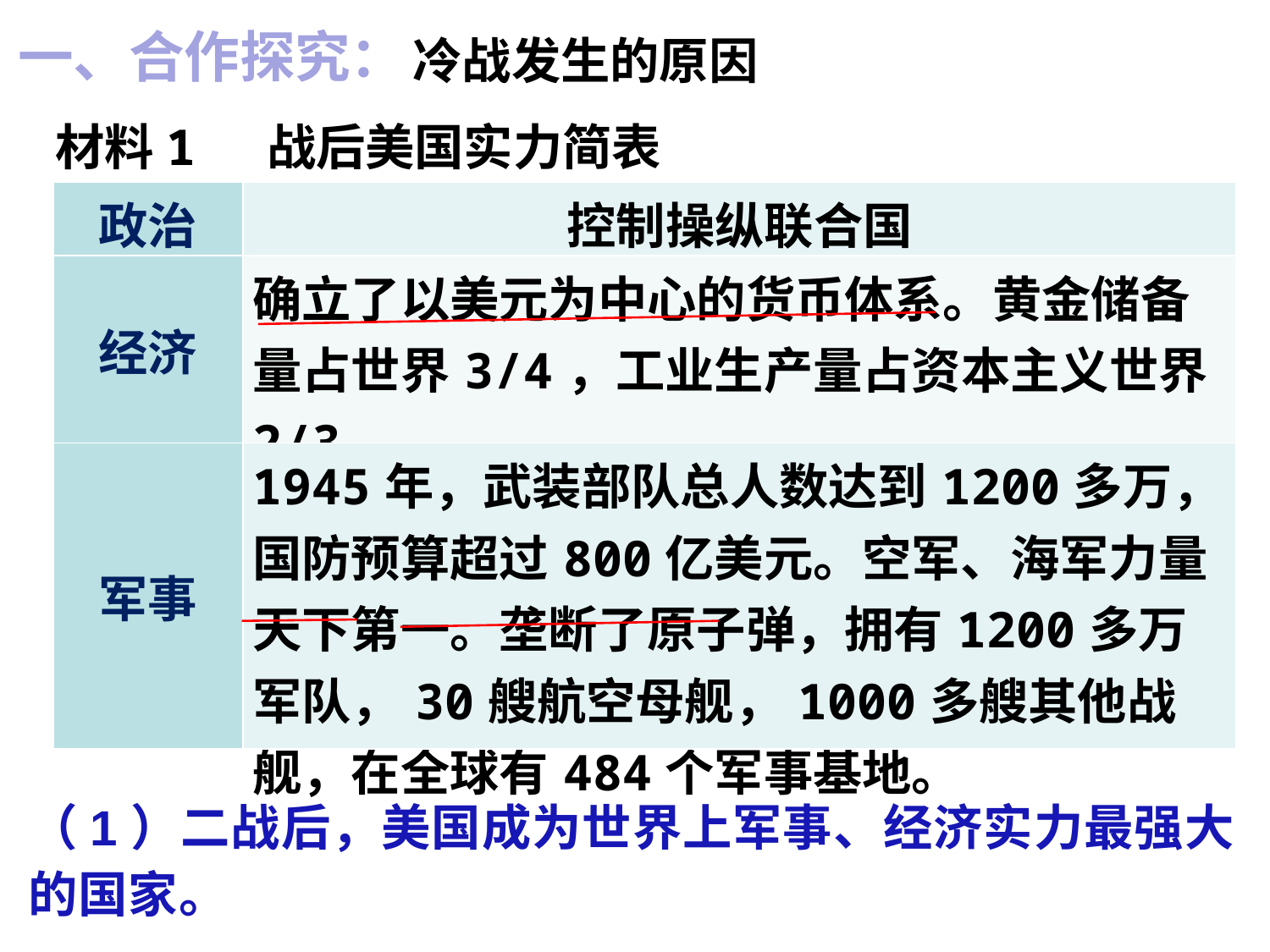

一、合作探究：
冷战发生的原因
材料1  战后美国实力简表
| 政治 | 控制操纵联合国 |
| --- | --- |
| 经济 | 确立了以美元为中心的货币体系。黄金储备量占世界3/4，工业生产量占资本主义世界2/3。 |
| 军事 | 1945年，武装部队总人数达到1200多万，国防预算超过800亿美元。空军、海军力量天下第一。垄断了原子弹，拥有1200多万军队，30艘航空母舰，1000多艘其他战舰，在全球有484个军事基地。 |
（1）二战后，美国成为世界上军事、经济实力最强大的国家。